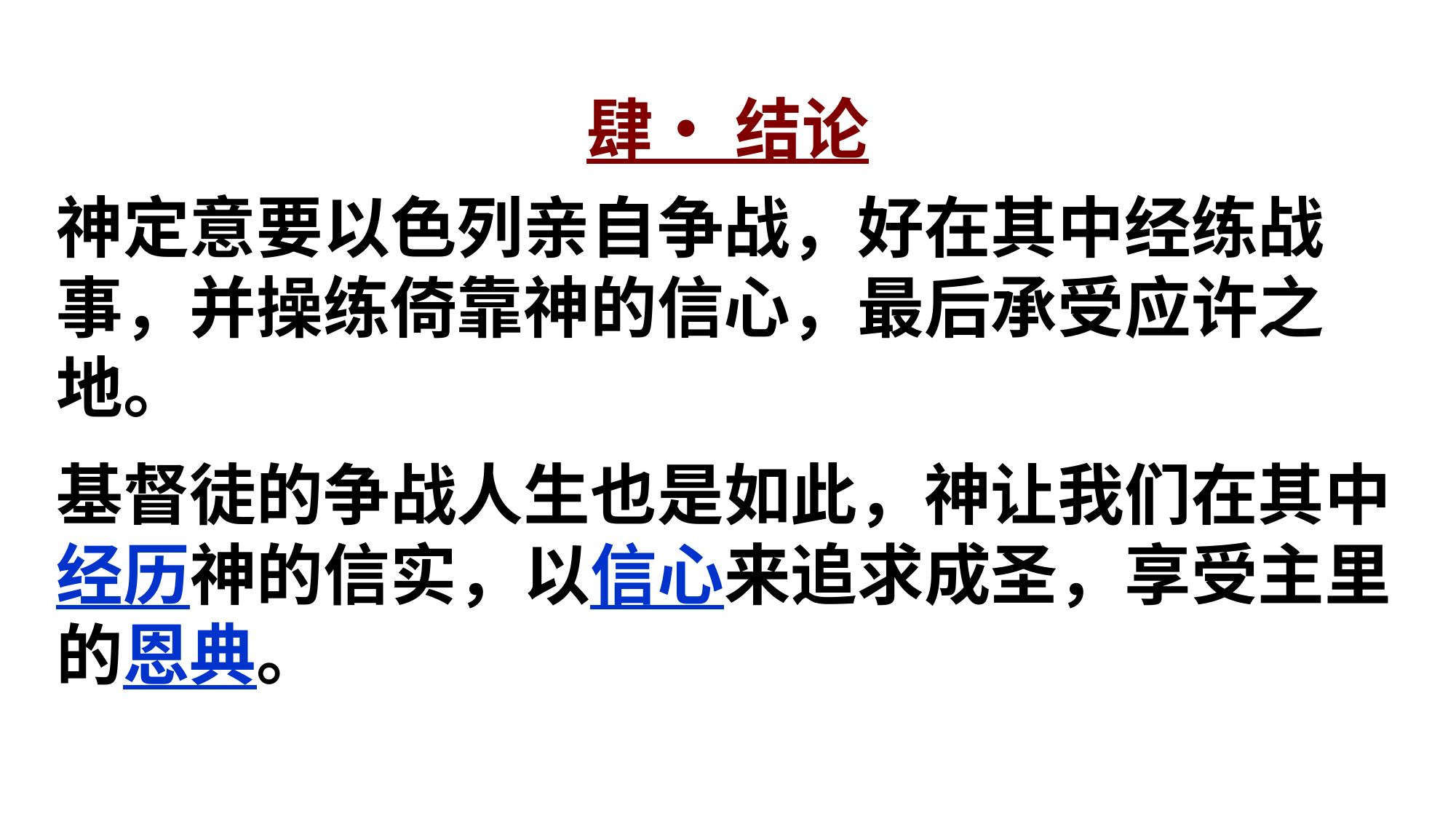

肆‧ 结论
神定意要以色列亲自争战，好在其中经练战事，并操练倚靠神的信心，最后承受应许之地。
基督徒的争战人生也是如此，神让我们在其中经历神的信实，以信心来追求成圣，享受主里的恩典。